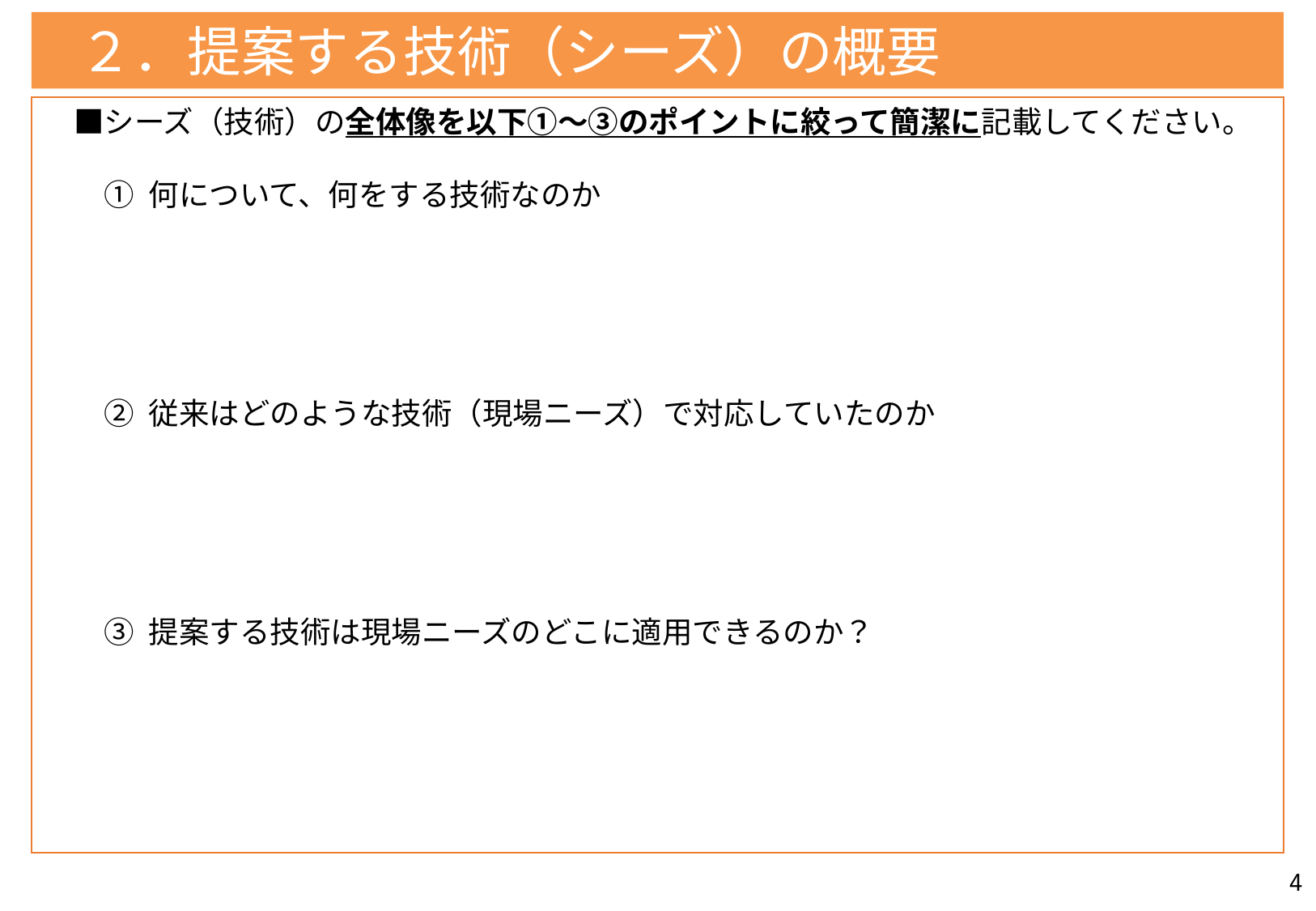

２．提案する技術（シーズ）の概要
　■シーズ（技術）の全体像を以下①～③のポイントに絞って簡潔に記載してください。

① 何について、何をする技術なのか

② 従来はどのような技術（現場ニーズ）で対応していたのか

③ 提案する技術は現場ニーズのどこに適用できるのか？
4